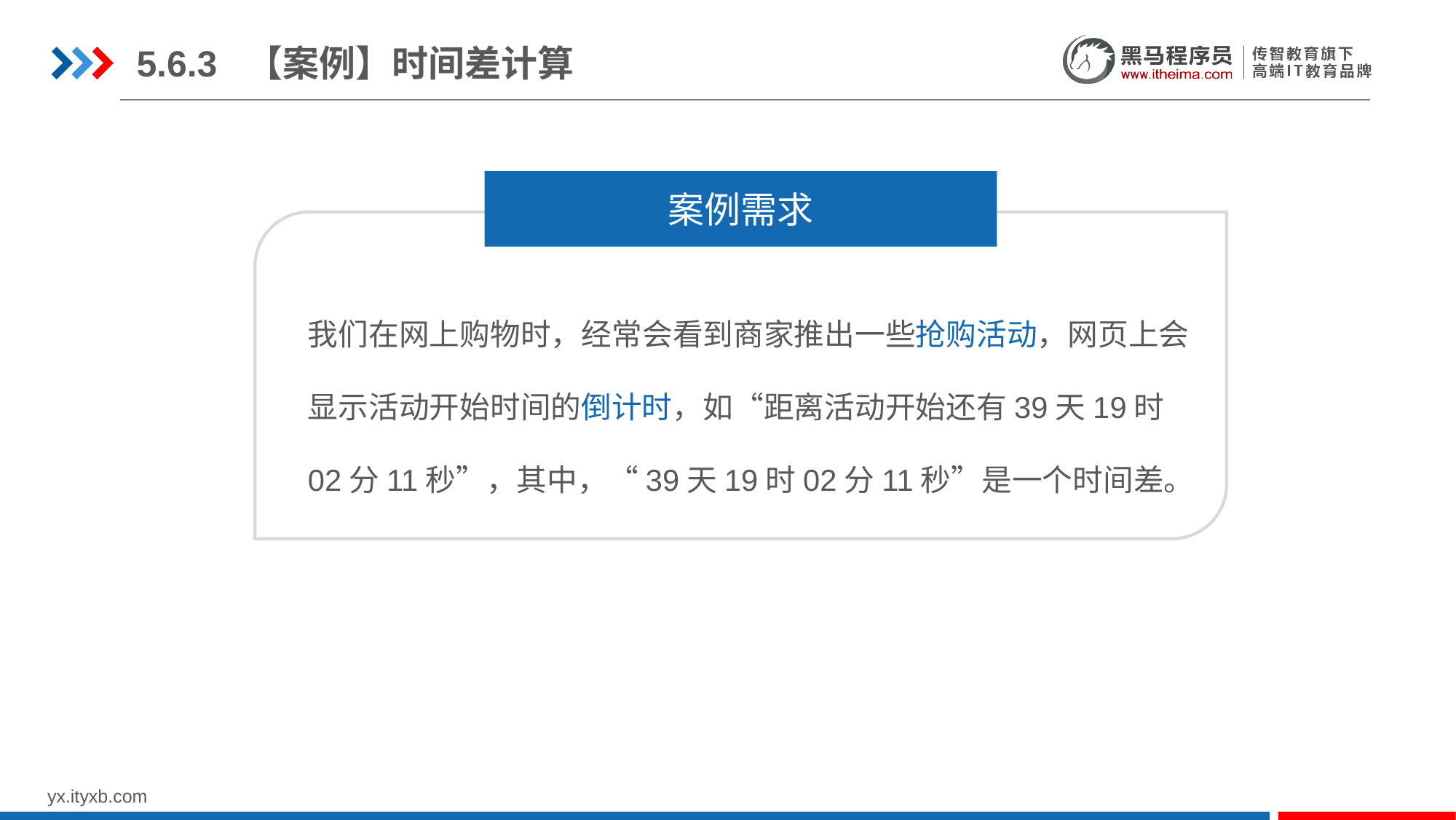

5.6.3  【案例】时间差计算
案例需求

我们在网上购物时，经常会看到商家推出一些抢购活动，网页上会显示活动开始时间的倒计时，如“距离活动开始还有39天19时02分11秒”，其中，“39天19时02分11秒”是一个时间差。